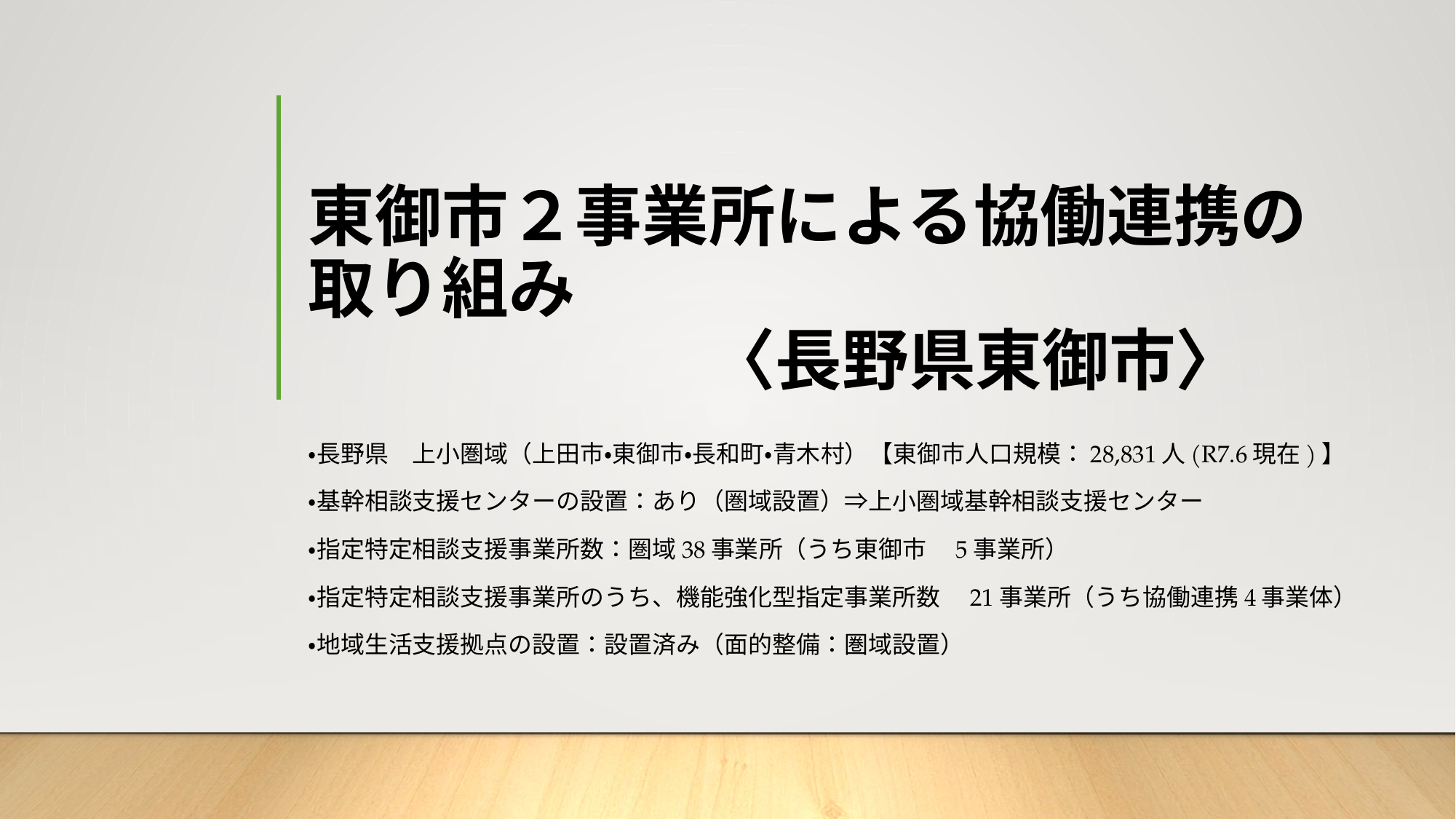

# 東御市２事業所による協働連携の取り組み 　　　　　　〈長野県東御市〉
・長野県　上小圏域（上田市・東御市・長和町・青木村）【東御市人口規模：28,831人(R7.6現在)】
・基幹相談支援センターの設置：あり（圏域設置）⇒上小圏域基幹相談支援センター
・指定特定相談支援事業所数：圏域38事業所（うち東御市　5事業所）
・指定特定相談支援事業所のうち、機能強化型指定事業所数　21事業所（うち協働連携4事業体）
・地域生活支援拠点の設置：設置済み（面的整備：圏域設置）